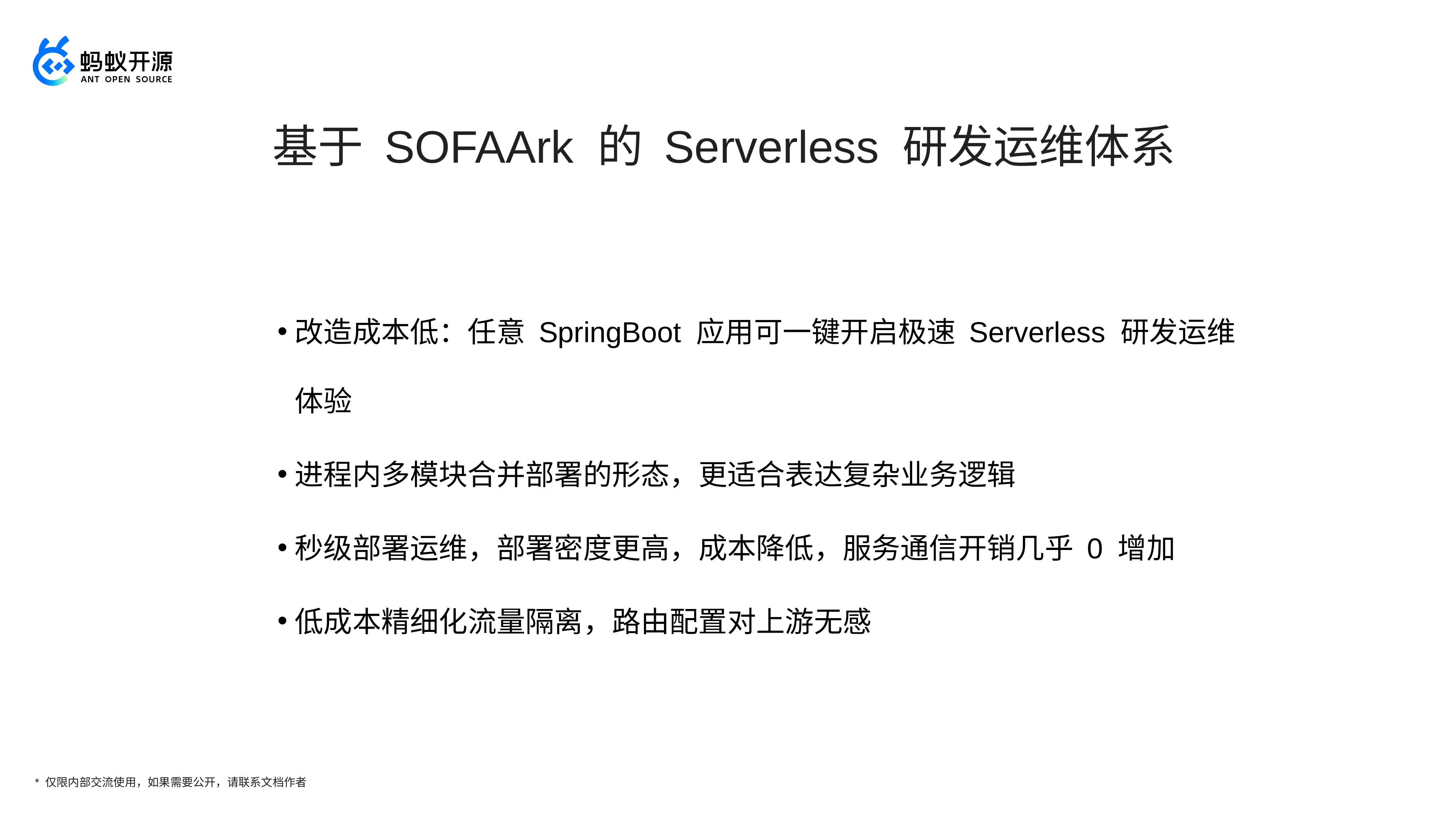

基于 SOFAArk 的 Serverless 研发运维体系
改造成本低：任意 SpringBoot 应用可一键开启极速 Serverless 研发运维体验
进程内多模块合并部署的形态，更适合表达复杂业务逻辑
秒级部署运维，部署密度更高，成本降低，服务通信开销几乎 0 增加
低成本精细化流量隔离，路由配置对上游无感